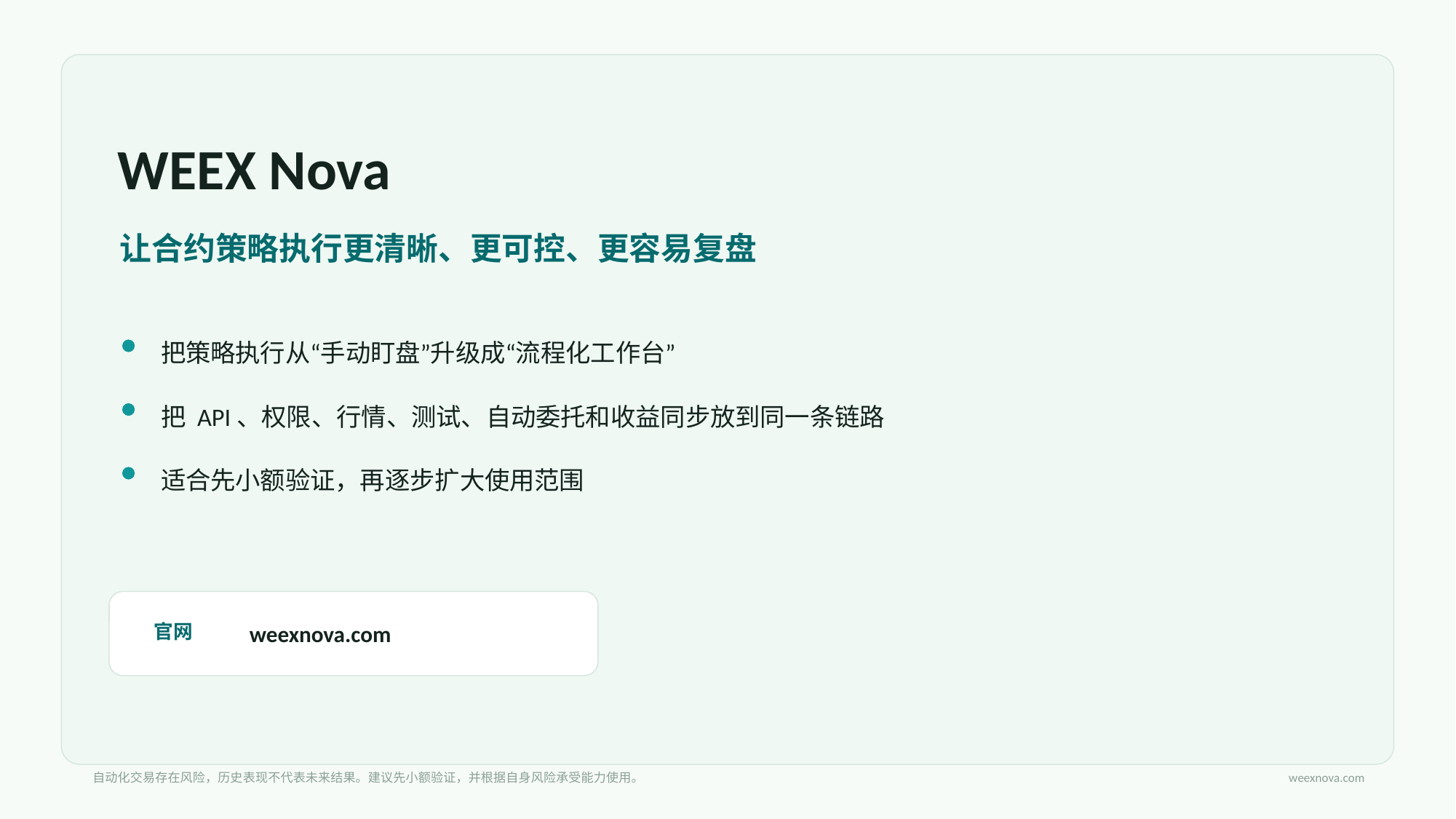

WEEX Nova
让合约策略执行更清晰、更可控、更容易复盘
把策略执行从“手动盯盘”升级成“流程化工作台”

把 API、权限、行情、测试、自动委托和收益同步放到同一条链路

适合先小额验证，再逐步扩大使用范围

官网
weexnova.com
自动化交易存在风险，历史表现不代表未来结果。建议先小额验证，并根据自身风险承受能力使用。
weexnova.com